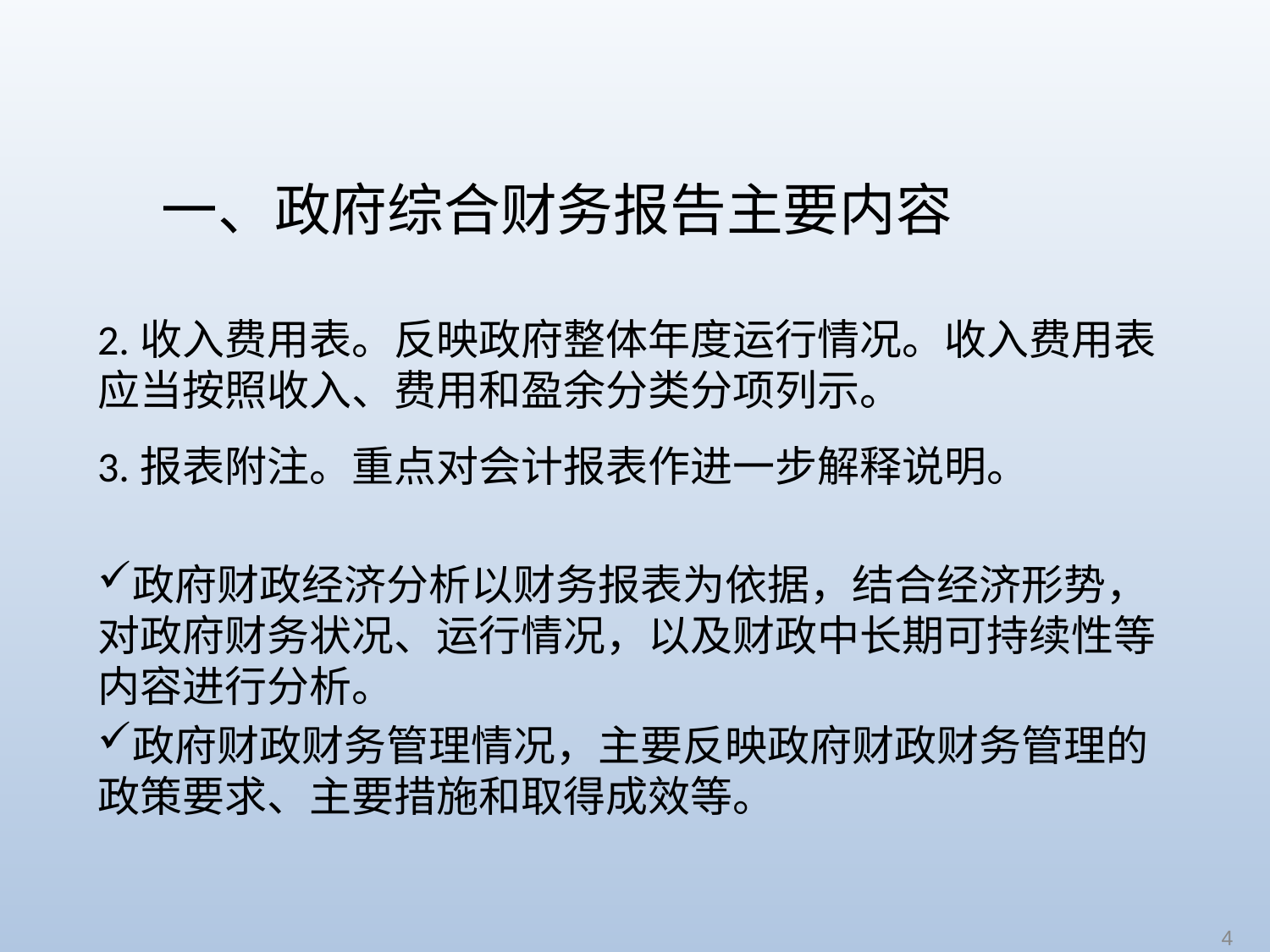

# 一、政府综合财务报告主要内容
2.收入费用表。反映政府整体年度运行情况。收入费用表应当按照收入、费用和盈余分类分项列示。

3.报表附注。重点对会计报表作进一步解释说明。

政府财政经济分析以财务报表为依据，结合经济形势，对政府财务状况、运行情况，以及财政中长期可持续性等内容进行分析。
政府财政财务管理情况，主要反映政府财政财务管理的政策要求、主要措施和取得成效等。

4